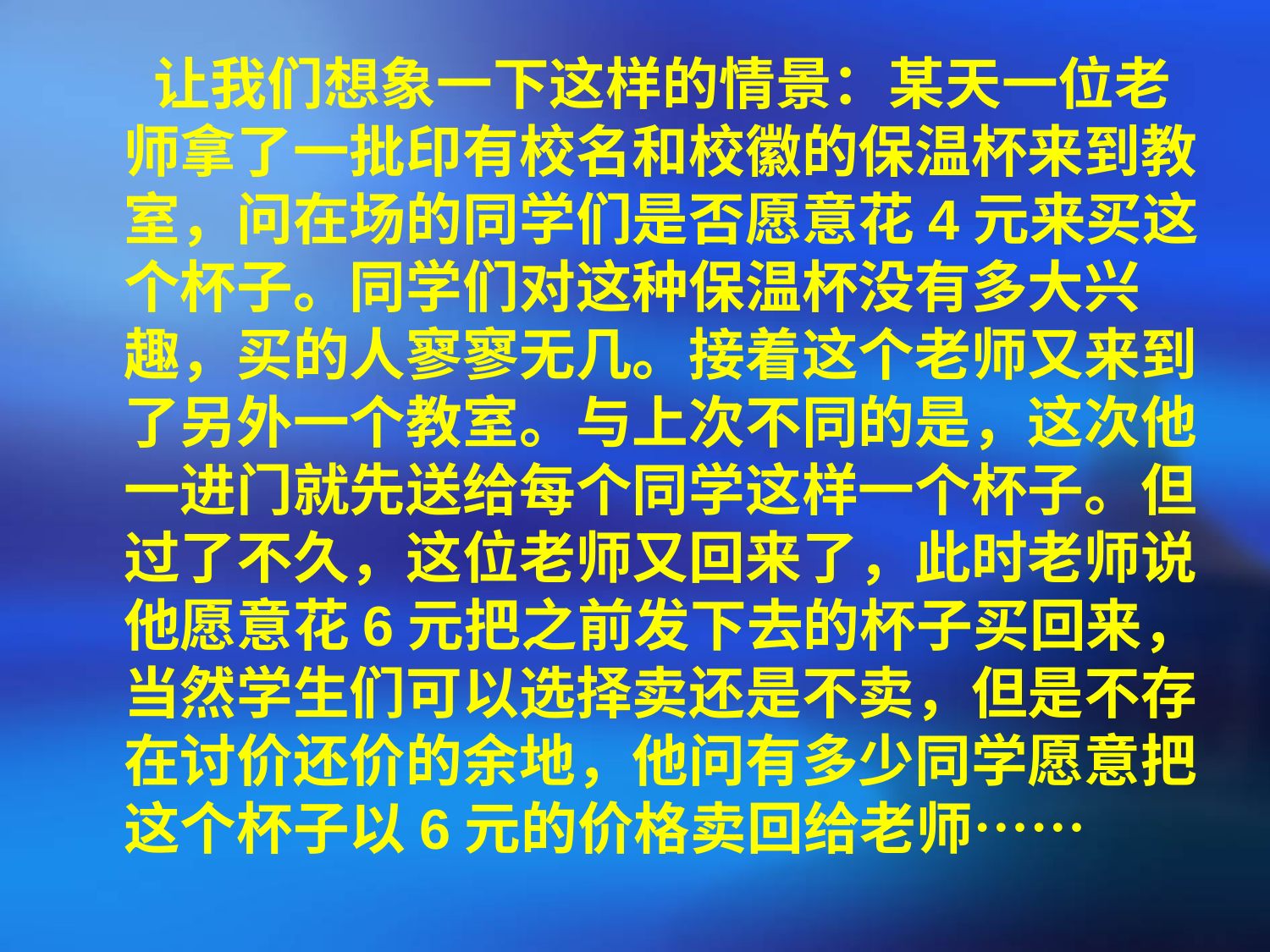

让我们想象一下这样的情景：某天一位老师拿了一批印有校名和校徽的保温杯来到教室，问在场的同学们是否愿意花4元来买这个杯子。同学们对这种保温杯没有多大兴趣，买的人寥寥无几。接着这个老师又来到了另外一个教室。与上次不同的是，这次他一进门就先送给每个同学这样一个杯子。但过了不久，这位老师又回来了，此时老师说他愿意花6元把之前发下去的杯子买回来，当然学生们可以选择卖还是不卖，但是不存在讨价还价的余地，他问有多少同学愿意把这个杯子以6元的价格卖回给老师……